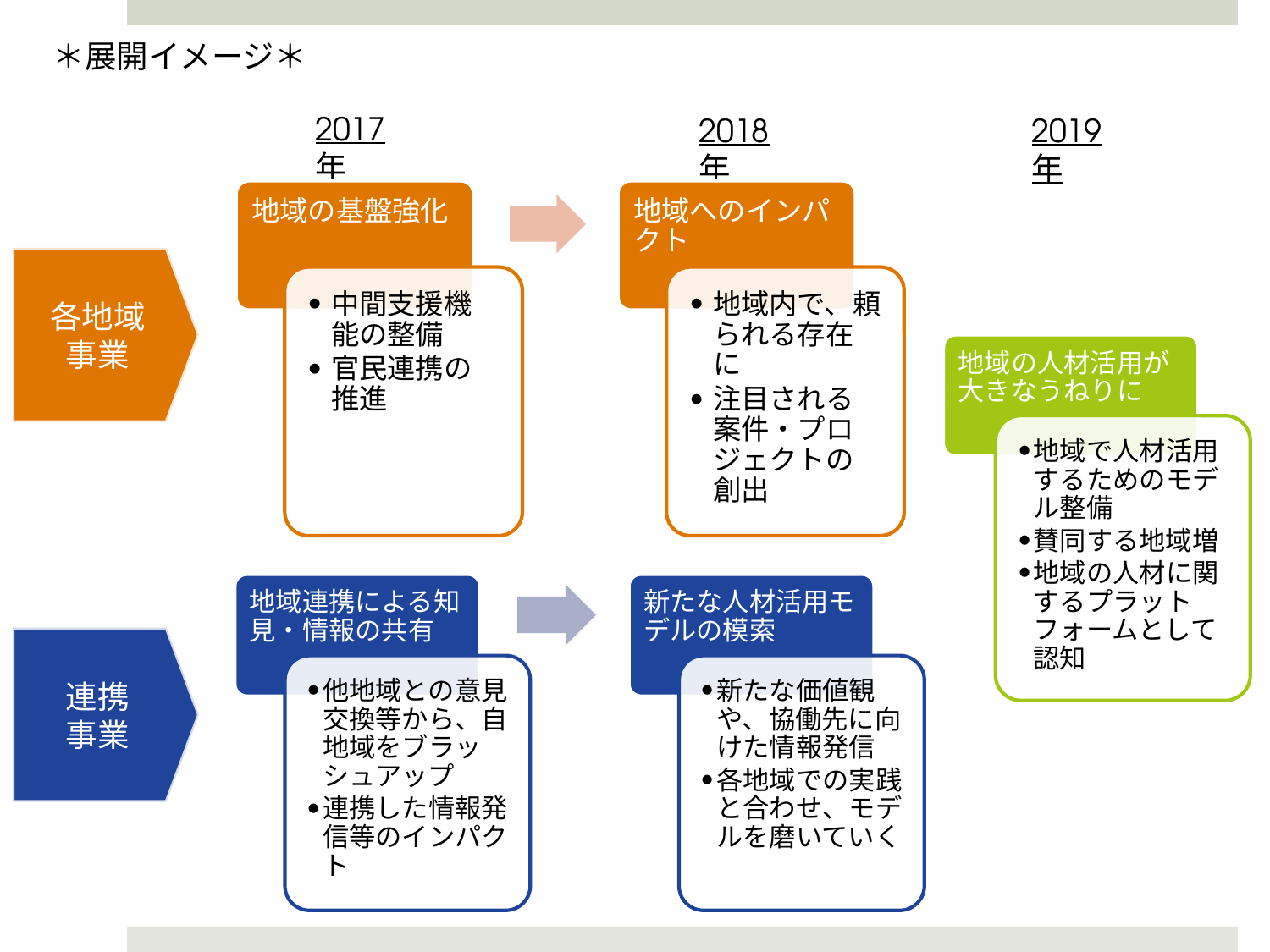

＊展開イメージ＊
2017年
2019年
2018年

地域の基盤強化

地域へのインパクト

中間支援機能の整備
官民連携の推進
地域内で、頼られる存在に
注目される案件・プロジェクトの創出
各地域
事業

地域の人材活用が大きなうねりに

地域で人材活用するためのモデル整備
賛同する地域増
地域の人材に関するプラットフォームとして認知

地域連携による知見・情報の共有

新たな人材活用モデルの模索

他地域との意見交換等から、自地域をブラッシュアップ
連携した情報発信等のインパクト
新たな価値観や、協働先に向けた情報発信
各地域での実践と合わせ、モデルを磨いていく
連携
事業